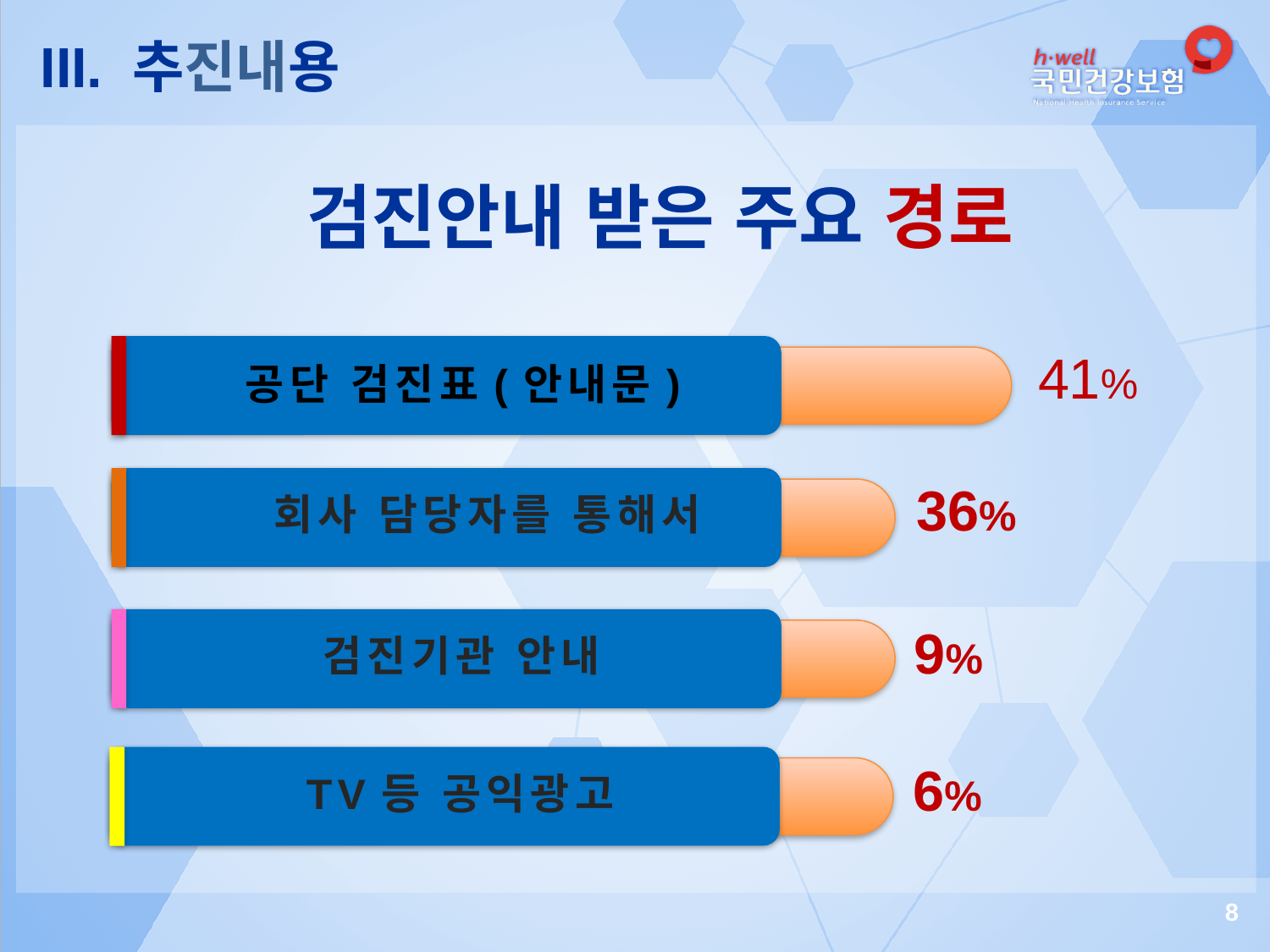

III. 추진내용
검진안내 받은 주요 경로

41%

공단 검진표(안내문)

36%

회사 담당자를 통해서

9%

검진기관 안내

6%

TV등 공익광고
8